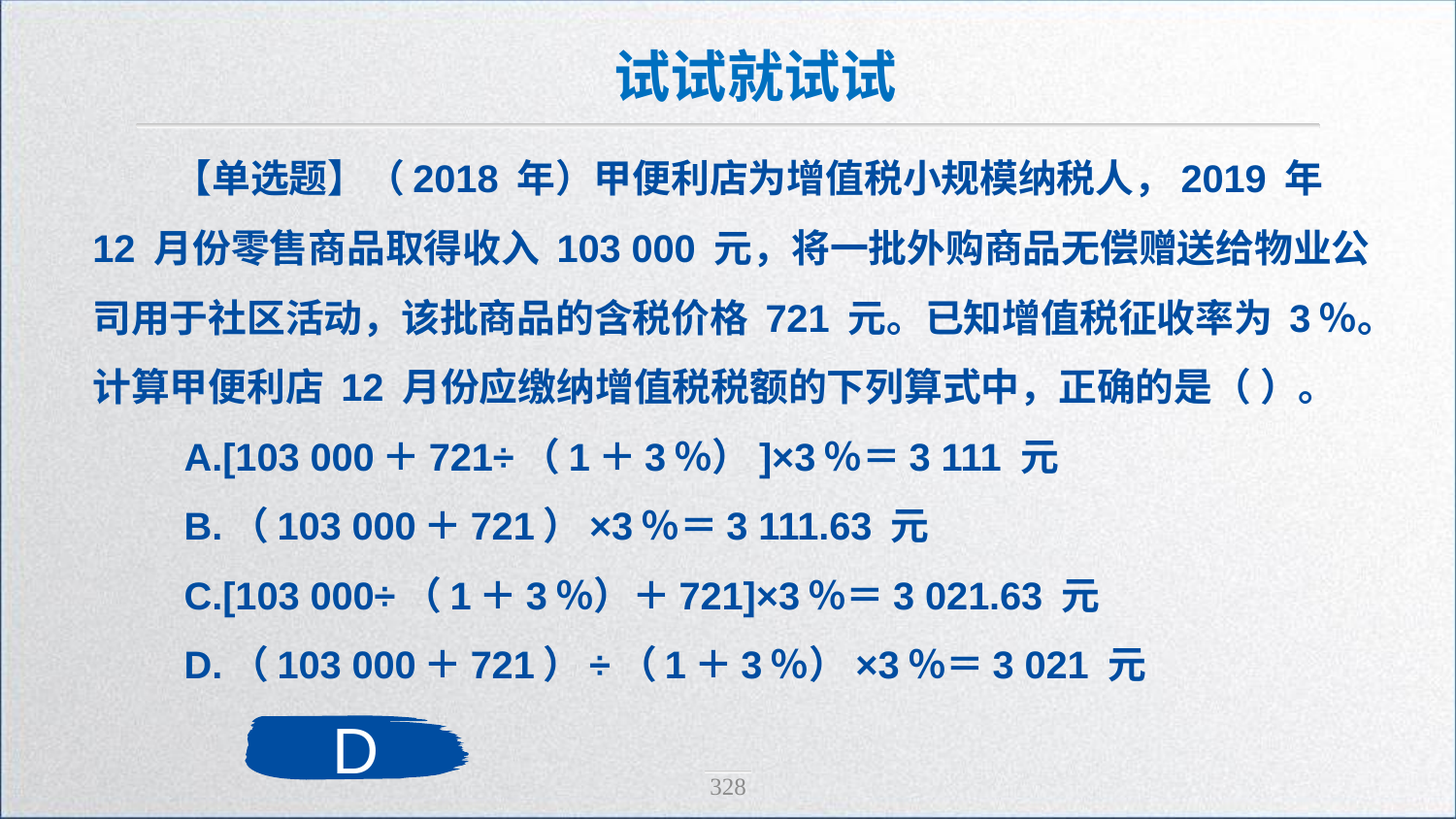

试试就试试
【单选题】（2018 年）甲便利店为增值税小规模纳税人，2019 年 12 月份零售商品取得收入 103 000 元，将一批外购商品无偿赠送给物业公司用于社区活动，该批商品的含税价格 721 元。已知增值税征收率为 3％。计算甲便利店 12 月份应缴纳增值税税额的下列算式中，正确的是（ ）。
 A.[103 000＋721÷（1＋3％）]×3％＝3 111 元
 B.（103 000＋721）×3％＝3 111.63 元
 C.[103 000÷（1＋3％）＋721]×3％＝3 021.63 元
 D.（103 000＋721）÷（1＋3％）×3％＝3 021 元

D
328